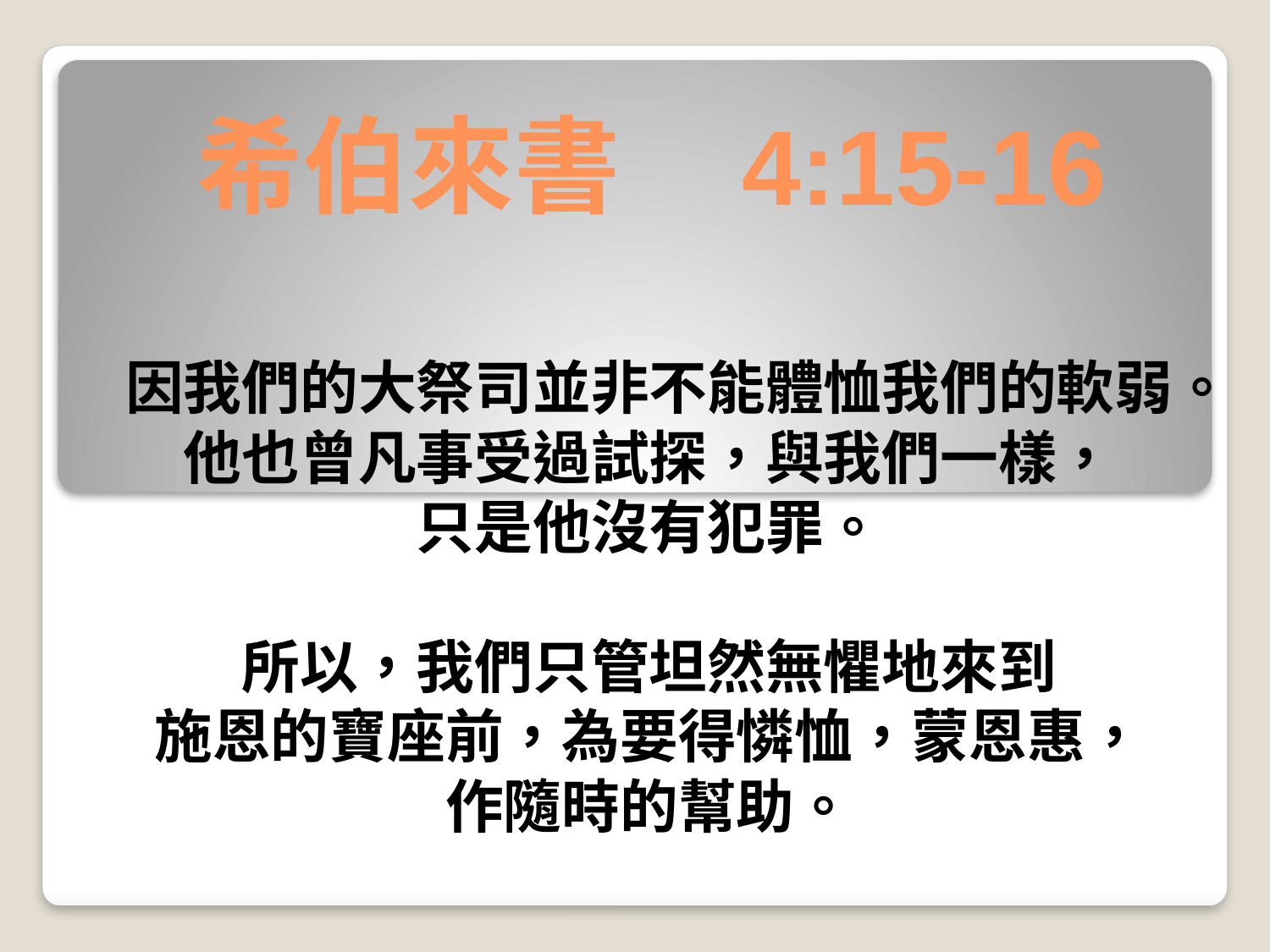

# 希伯來書    4:15-16
因我們的大祭司並非不能體恤我們的軟弱。他也曾凡事受過試探，與我們一樣，
只是他沒有犯罪。

所以，我們只管坦然無懼地來到
施恩的寶座前，為要得憐恤，蒙恩惠，
作隨時的幫助。